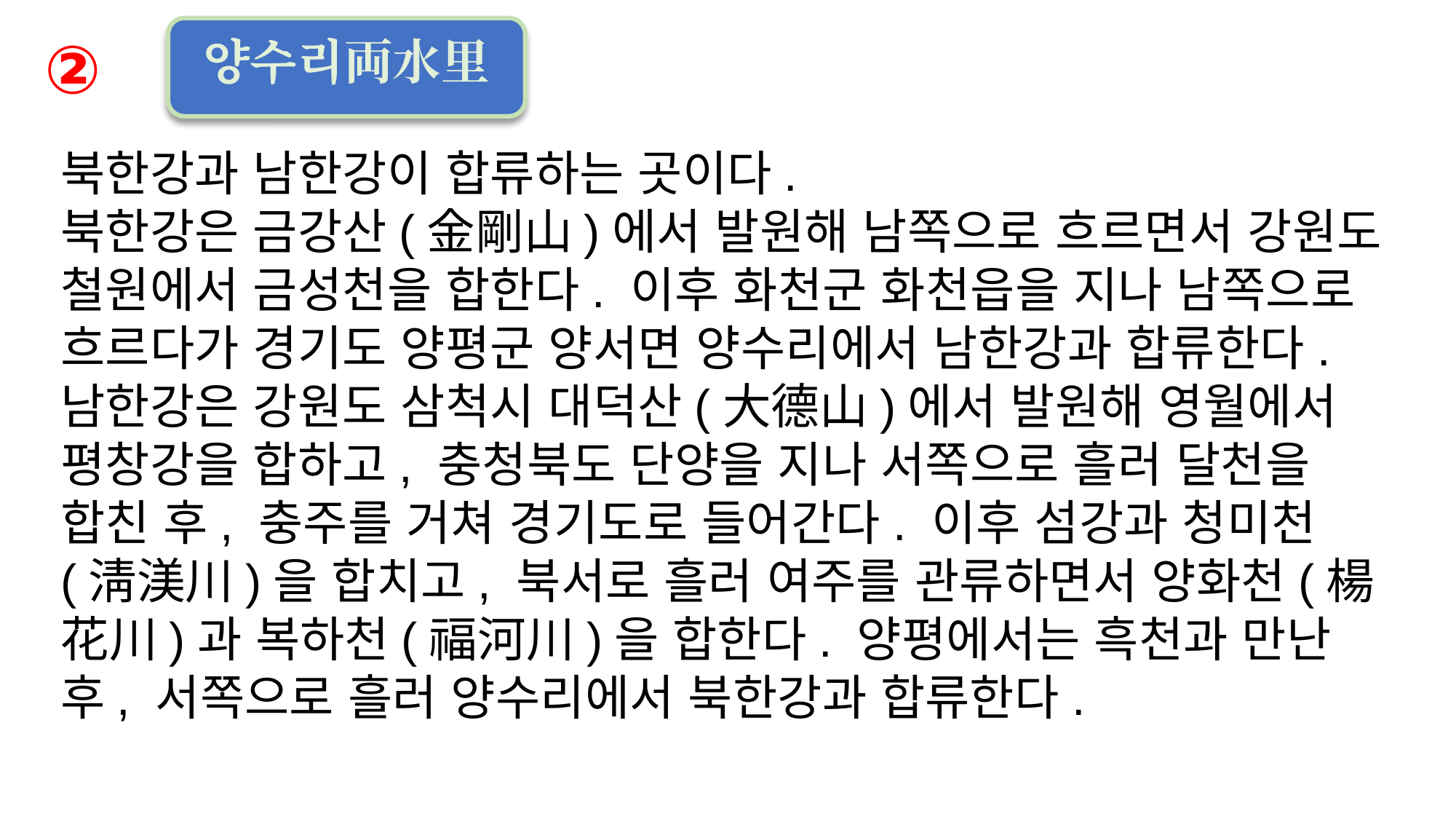

# ②
양수리両水里
북한강과 남한강이 합류하는 곳이다.
북한강은 금강산(金剛山)에서 발원해 남쪽으로 흐르면서 강원도 철원에서 금성천을 합한다. 이후 화천군 화천읍을 지나 남쪽으로 흐르다가 경기도 양평군 양서면 양수리에서 남한강과 합류한다.
남한강은 강원도 삼척시 대덕산(大德山)에서 발원해 영월에서 평창강을 합하고, 충청북도 단양을 지나 서쪽으로 흘러 달천을 합친 후, 충주를 거쳐 경기도로 들어간다. 이후 섬강과 청미천(淸渼川)을 합치고, 북서로 흘러 여주를 관류하면서 양화천(楊花川)과 복하천(福河川)을 합한다. 양평에서는 흑천과 만난 후, 서쪽으로 흘러 양수리에서 북한강과 합류한다.